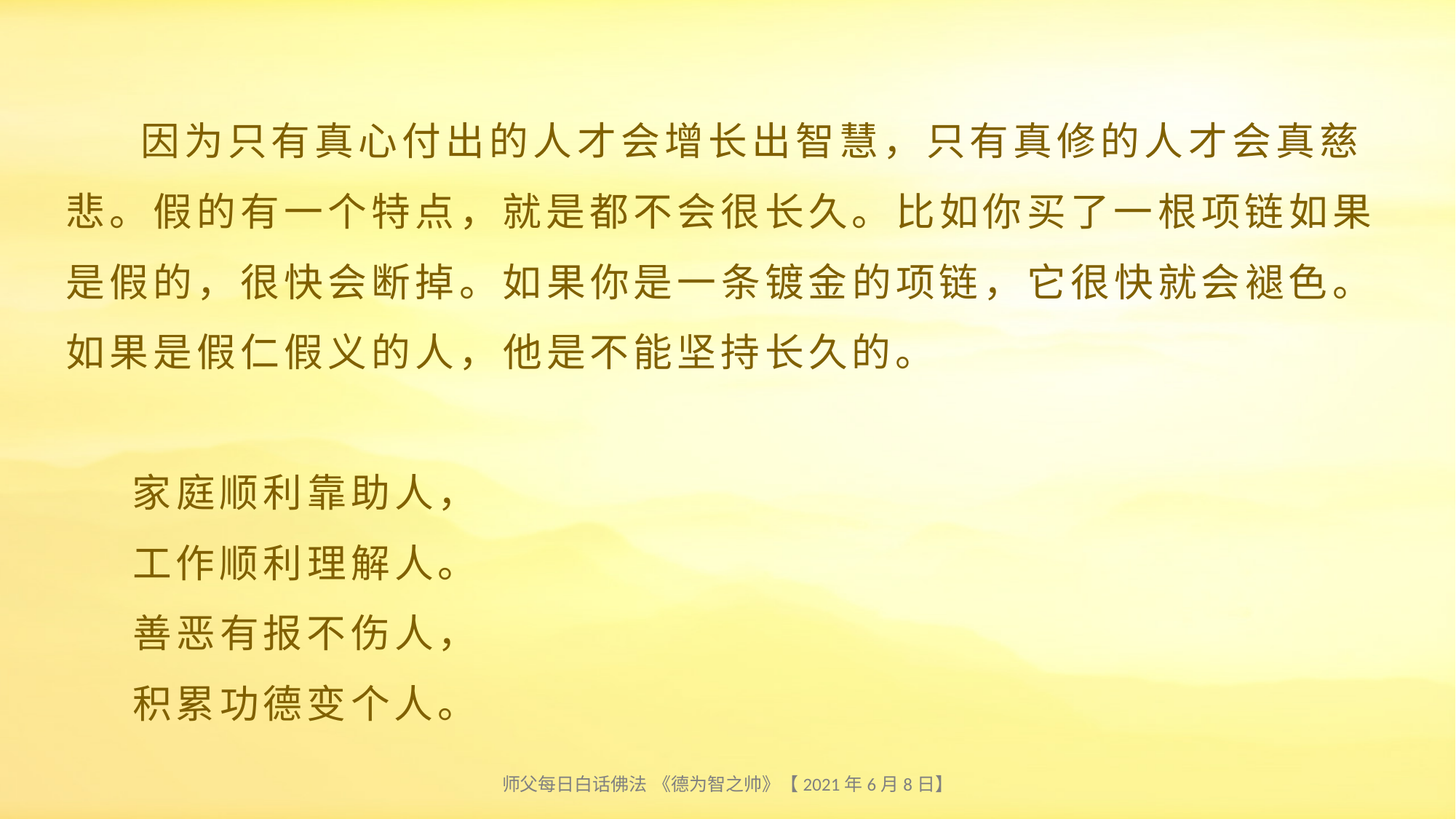

# 因为只有真心付出的人才会增长出智慧，只有真修的人才会真慈悲。假的有一个特点，就是都不会很长久。比如你买了一根项链如果是假的，很快会断掉。如果你是一条镀金的项链，它很快就会褪色。如果是假仁假义的人，他是不能坚持长久的。 家庭顺利靠助人， 工作顺利理解人。 善恶有报不伤人， 积累功德变个人。
师父每日白话佛法 《德为智之帅》【2021年6月8日】